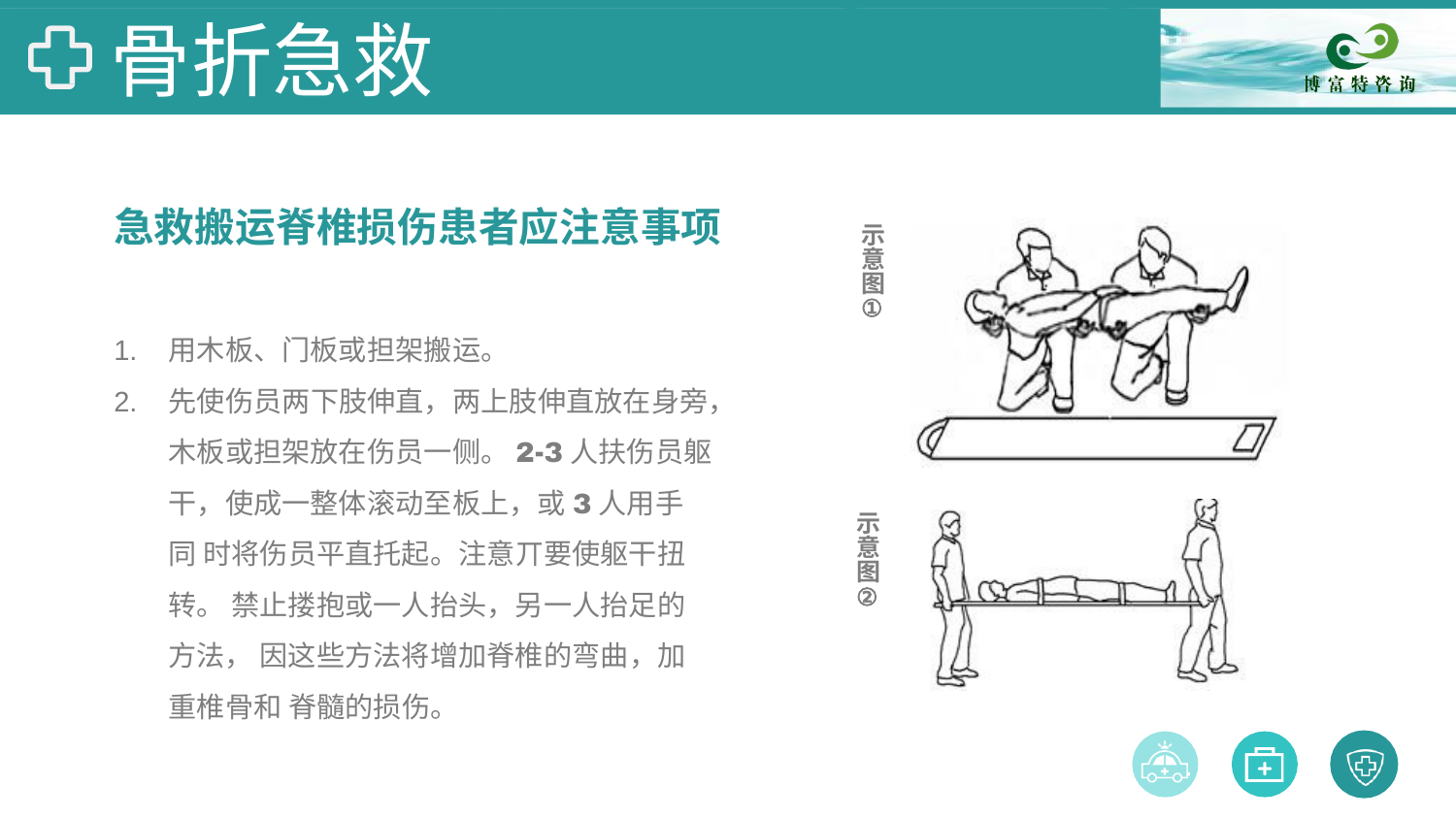

# 骨折急救

急救搬运脊椎损伤患者应注意事项

示 意 图
①
用木板、门板或担架搬运。
先使伤员两下肢伸直，两上肢伸直放在身旁，
木板或担架放在伤员一侧。2-3人扶伤员躯
干，使成一整体滚动至板上，或3人用手同 时将伤员平直托起。注意丌要使躯干扭转。 禁止搂抱或一人抬头，另一人抬足的方法， 因这些方法将增加脊椎的弯曲，加重椎骨和 脊髓的损伤。

示 意 图
②